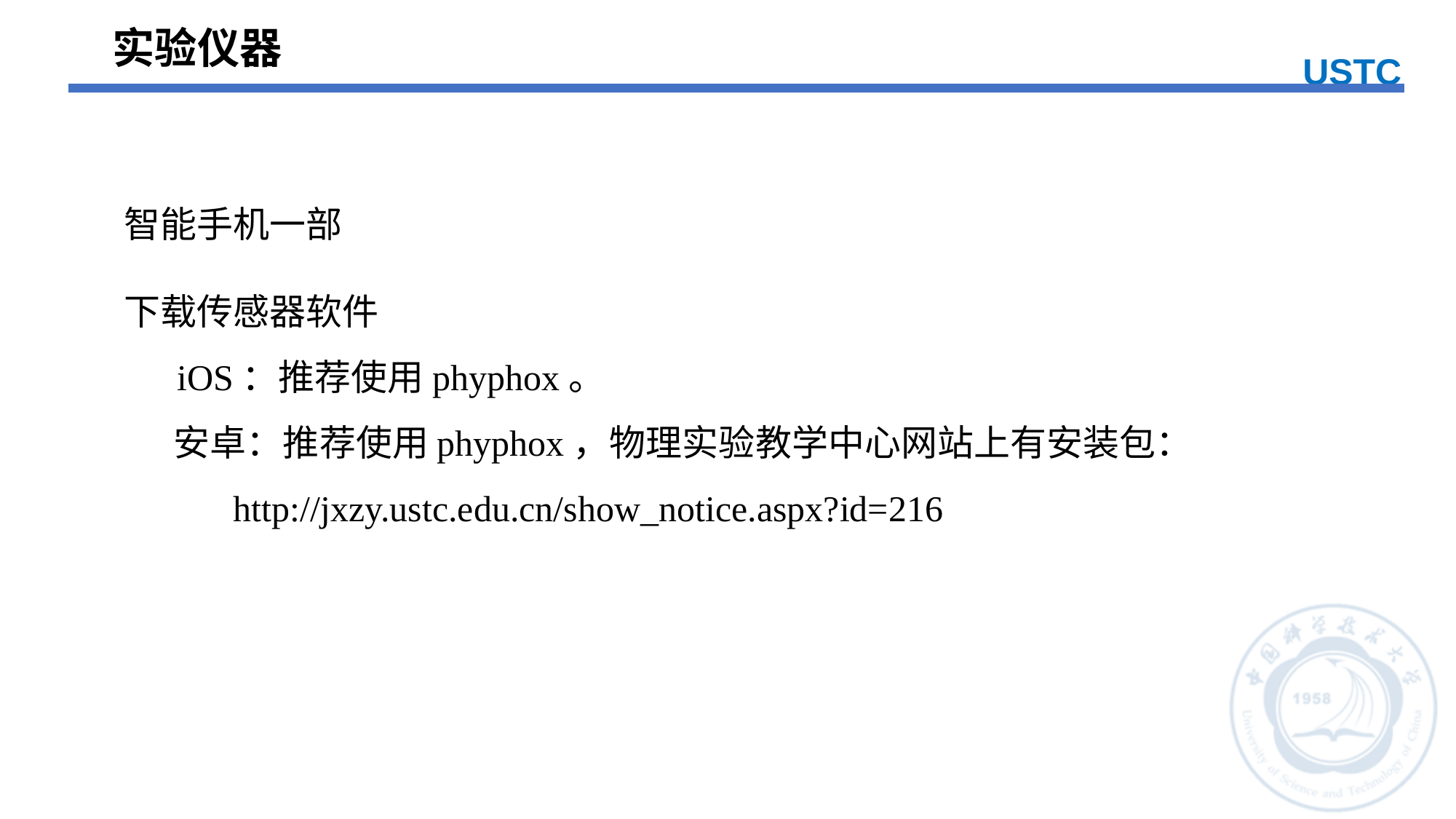

实验仪器
USTC

智能手机一部

下载传感器软件
   iOS：推荐使用phyphox。
     安卓：推荐使用phyphox，物理实验教学中心网站上有安装包：
	http://jxzy.ustc.edu.cn/show_notice.aspx?id=216